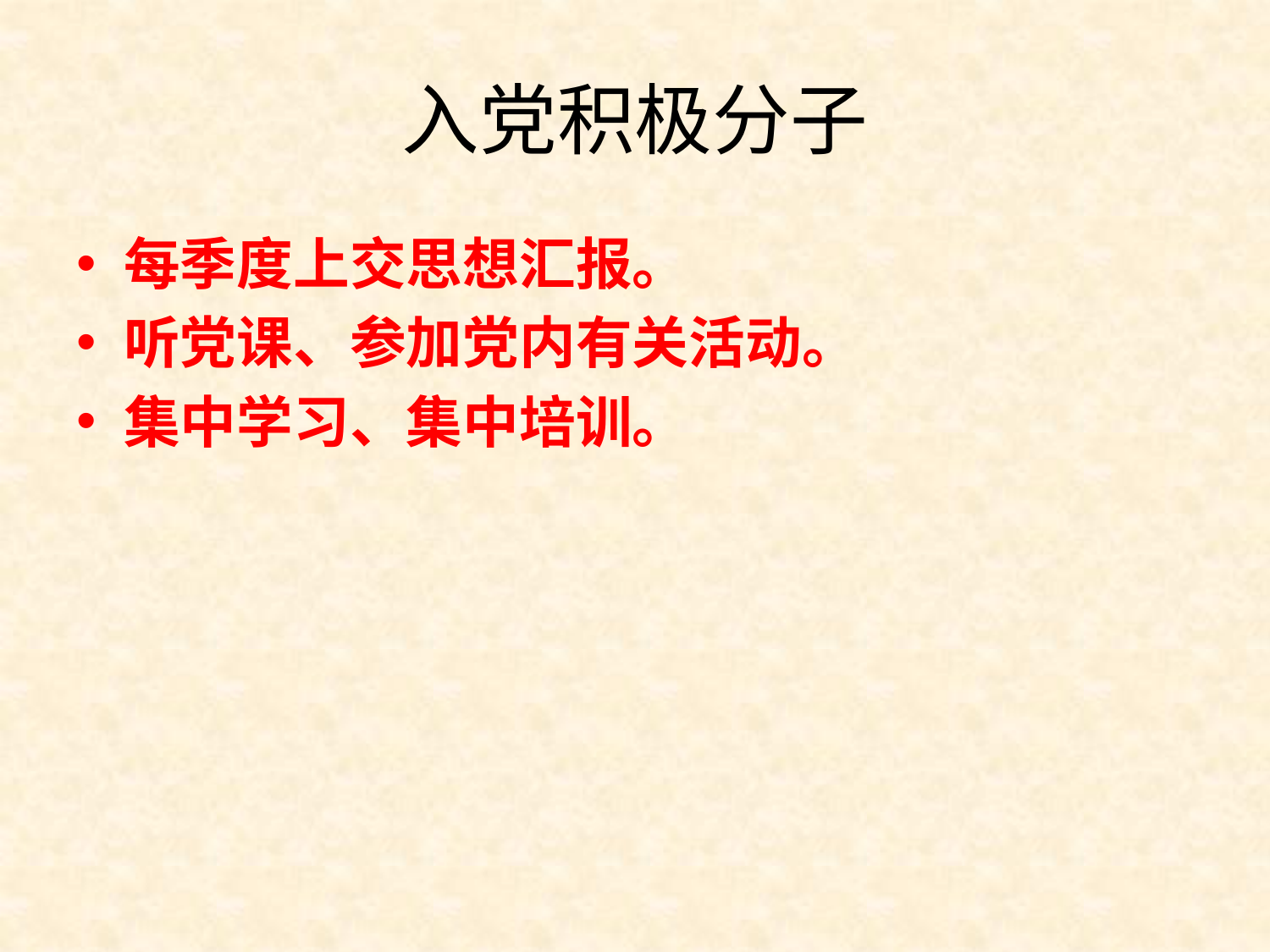

# 入党积极分子
每季度上交思想汇报。
听党课、参加党内有关活动。
集中学习、集中培训。